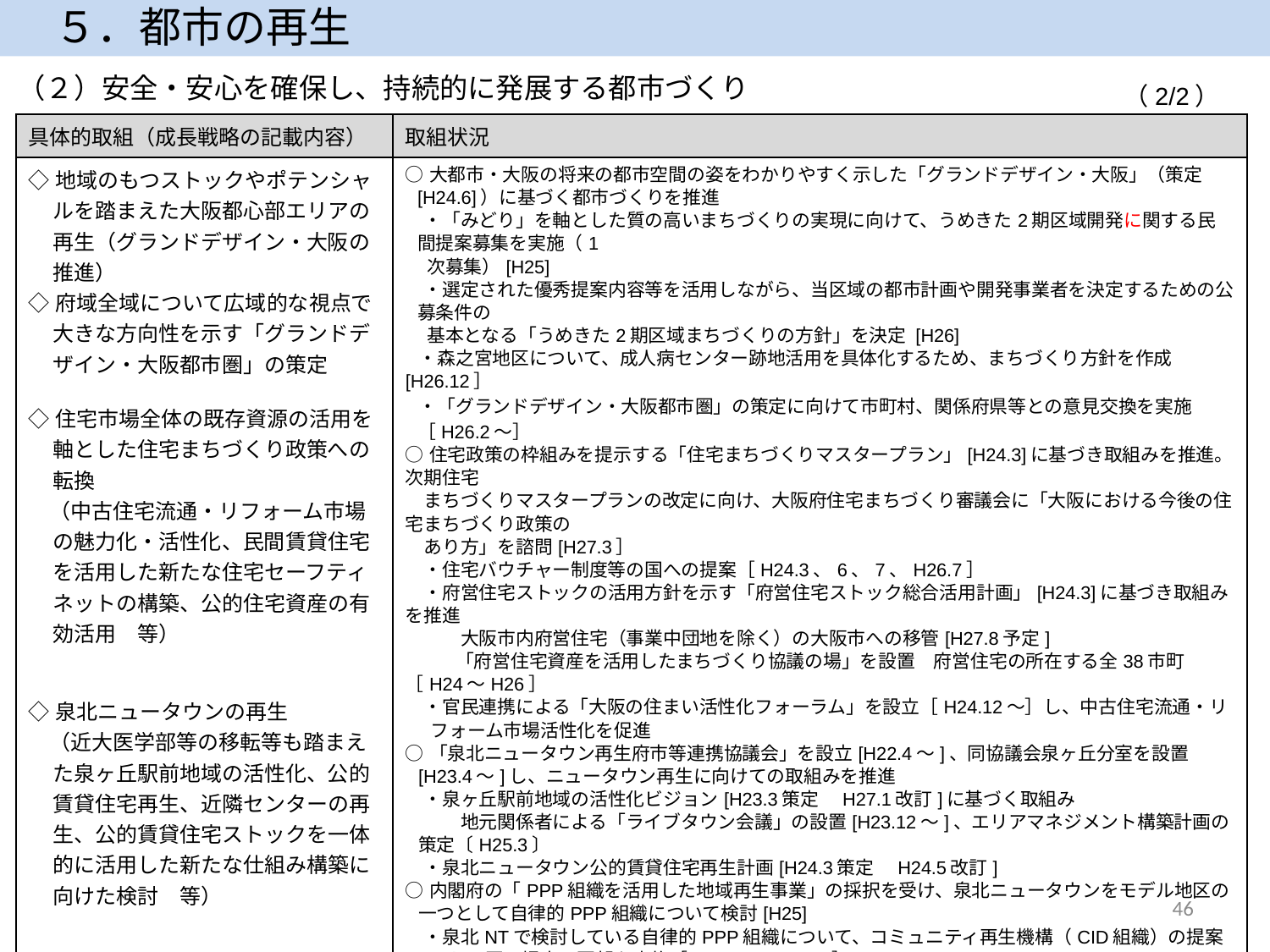

５．都市の再生
（２）安全・安心を確保し、持続的に発展する都市づくり
（2/2）
| 具体的取組（成長戦略の記載内容） | 取組状況 |
| --- | --- |
| ◇地域のもつストックやポテンシャルを踏まえた大阪都心部エリアの再生（グランドデザイン・大阪の推進） ◇府域全域について広域的な視点で大きな方向性を示す「グランドデザイン・大阪都市圏」の策定 ◇住宅市場全体の既存資源の活用を軸とした住宅まちづくり政策への転換 　（中古住宅流通・リフォーム市場の魅力化・活性化、民間賃貸住宅を活用した新たな住宅セーフティネットの構築、公的住宅資産の有効活用　等） ◇泉北ニュータウンの再生 　（近大医学部等の移転等も踏まえた泉ヶ丘駅前地域の活性化、公的賃貸住宅再生、近隣センターの再生、公的賃貸住宅ストックを一体的に活用した新たな仕組み構築に向けた検討　等） ◇民間主体の持続的なまちづくりに向けたエリアマネジメント活動促進条例の施行 ◇地域の資源を活かした景観の向上 　（無電柱化、みどり空間の確保　等 | ○大都市・大阪の将来の都市空間の姿をわかりやすく示した「グランドデザイン・大阪」（策定[H24.6]）に基づく都市づくりを推進 　・「みどり」を軸とした質の高いまちづくりの実現に向けて、うめきた2期区域開発に関する民間提案募集を実施（1 次募集）[H25]　 　・選定された優秀提案内容等を活用しながら、当区域の都市計画や開発事業者を決定するための公募条件の 基本となる「うめきた2期区域まちづくりの方針」を決定 [H26] ・森之宮地区について、成人病センター跡地活用を具体化するため、まちづくり方針を作成　[H26.12］ ・「グランドデザイン・大阪都市圏」の策定に向けて市町村、関係府県等との意見交換を実施［H26.2～］ ○住宅政策の枠組みを提示する「住宅まちづくりマスタープラン」[H24.3]に基づき取組みを推進。次期住宅 　まちづくりマスタープランの改定に向け、大阪府住宅まちづくり審議会に「大阪における今後の住宅まちづくり政策の 　あり方」を諮問[H27.3］ 　・住宅バウチャー制度等の国への提案［H24.3、6、7、H26.7］ 　・府営住宅ストックの活用方針を示す「府営住宅ストック総合活用計画」[H24.3]に基づき取組みを推進 　　　大阪市内府営住宅（事業中団地を除く）の大阪市への移管[H27.8予定] 　　 「府営住宅資産を活用したまちづくり協議の場」を設置　府営住宅の所在する全38市町［H24～H26］ 　・官民連携による「大阪の住まい活性化フォーラム」を設立［H24.12～］し、中古住宅流通・リフォーム市場活性化を促進 ○「泉北ニュータウン再生府市等連携協議会」を設立[H22.4～]、同協議会泉ヶ丘分室を設置[H23.4～]し、ニュータウン再生に向けての取組みを推進 　・泉ヶ丘駅前地域の活性化ビジョン[H23.3策定　H27.1改訂]に基づく取組み 　　　地元関係者による「ライブタウン会議」の設置[H23.12～]、エリアマネジメント構築計画の策定〔H25.3〕 　・泉北ニュータウン公的賃貸住宅再生計画[H24.3策定　H24.5改訂] ○内閣府の「PPP組織を活用した地域再生事業」の採択を受け、泉北ニュータウンをモデル地区の一つとして自律的PPP組織について検討[H25] 　・泉北NTで検討している自律的PPP組織について、コミュニティ再生機構（CID組織）の提案として国へ提案・要望を実施［H25.7 、 H26.7］ ○民間主体の持続的なまちづくりに向けたエリアマネジメント活動促進条例の施行(大阪市)[H26.4] 　・うめきた先行開発地区において実施される、認定整備等に要する費用の徴収にかかる分担金条例の施行 [H27.4] ○御堂筋にふさわしいにぎわいと魅力あるまちなみの創造 　・形態制限等の緩和を含む御堂筋の新たなルールである、地区計画やデザインガイドラインによるまちなみ誘導 ［H26.1～］ 　・沿道の既存建築物低層部にクオリティの高いにぎわい施設導入等を促進するための補助制度を創設 [H26.7～] |
46